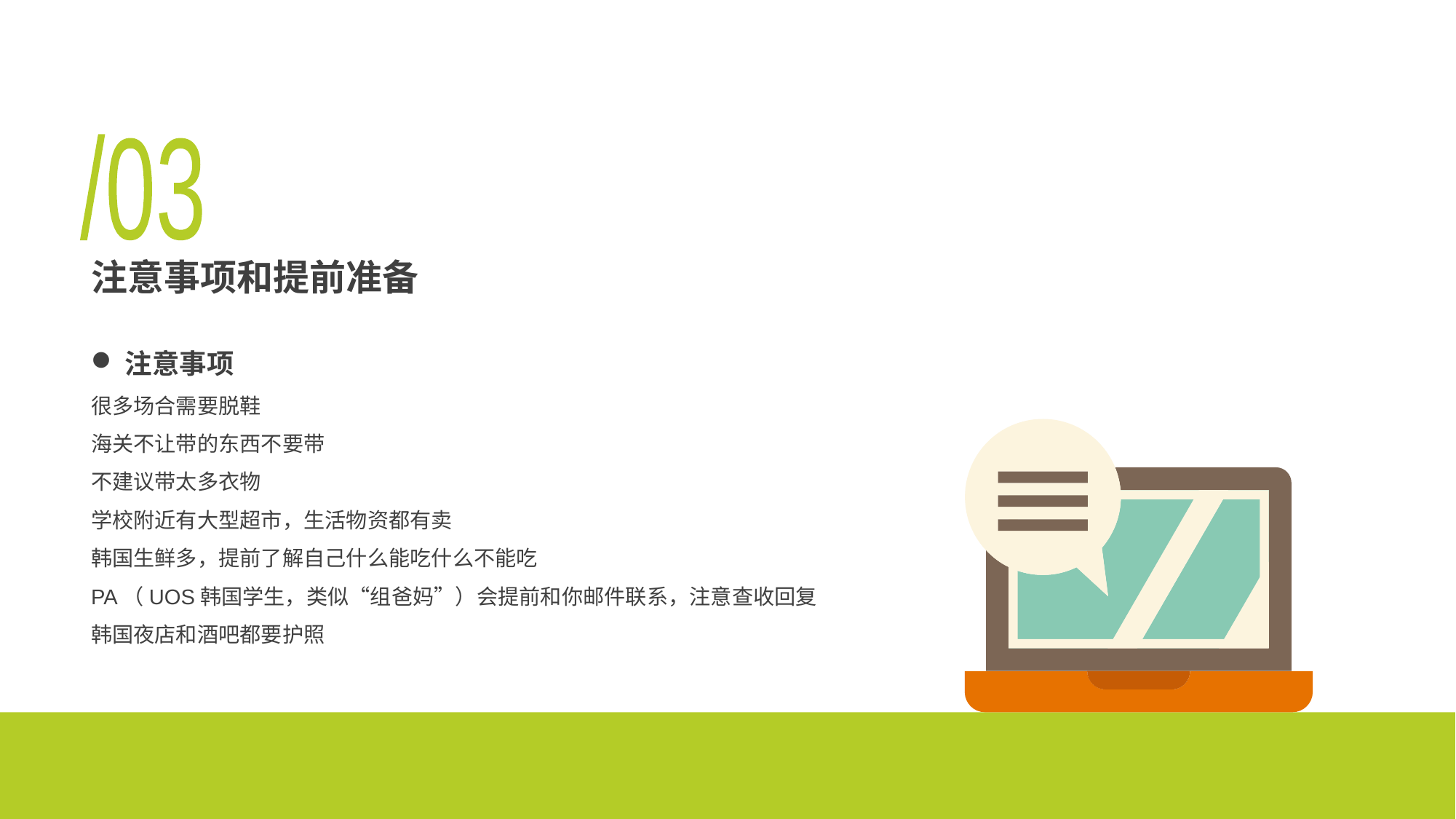

/03
# 注意事项和提前准备

注意事项
很多场合需要脱鞋
海关不让带的东西不要带
不建议带太多衣物
学校附近有大型超市，生活物资都有卖
韩国生鲜多，提前了解自己什么能吃什么不能吃
PA（UOS韩国学生，类似“组爸妈”）会提前和你邮件联系，注意查收回复
韩国夜店和酒吧都要护照